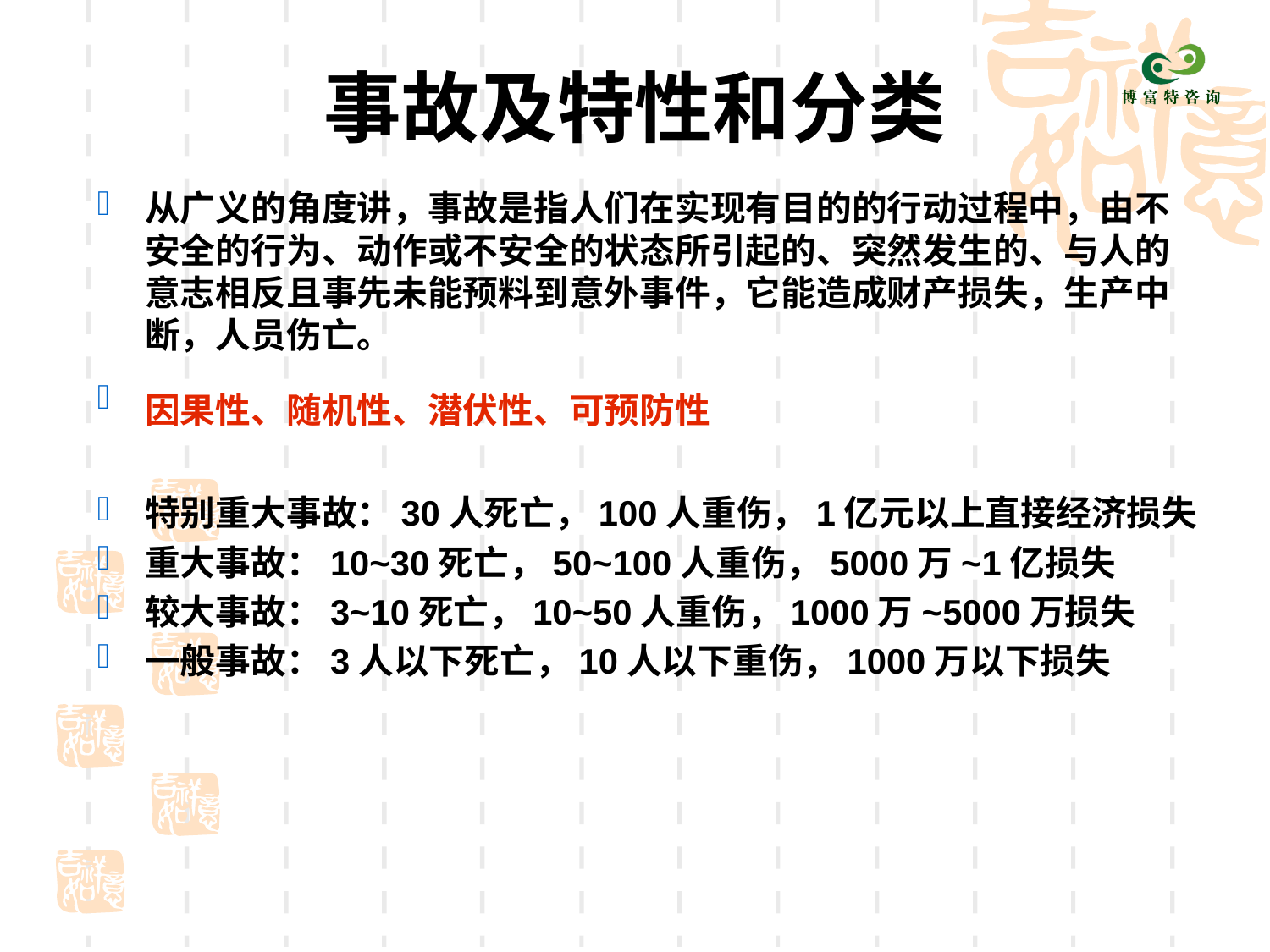

事故及特性和分类
从广义的角度讲，事故是指人们在实现有目的的行动过程中，由不安全的行为、动作或不安全的状态所引起的、突然发生的、与人的意志相反且事先未能预料到意外事件，它能造成财产损失，生产中断，人员伤亡。
因果性、随机性、潜伏性、可预防性

特别重大事故：30人死亡，100人重伤，1亿元以上直接经济损失
重大事故：10~30死亡，50~100人重伤，5000万~1亿损失
较大事故：3~10死亡，10~50人重伤，1000万~5000万损失
一般事故：3人以下死亡，10人以下重伤，1000万以下损失
14